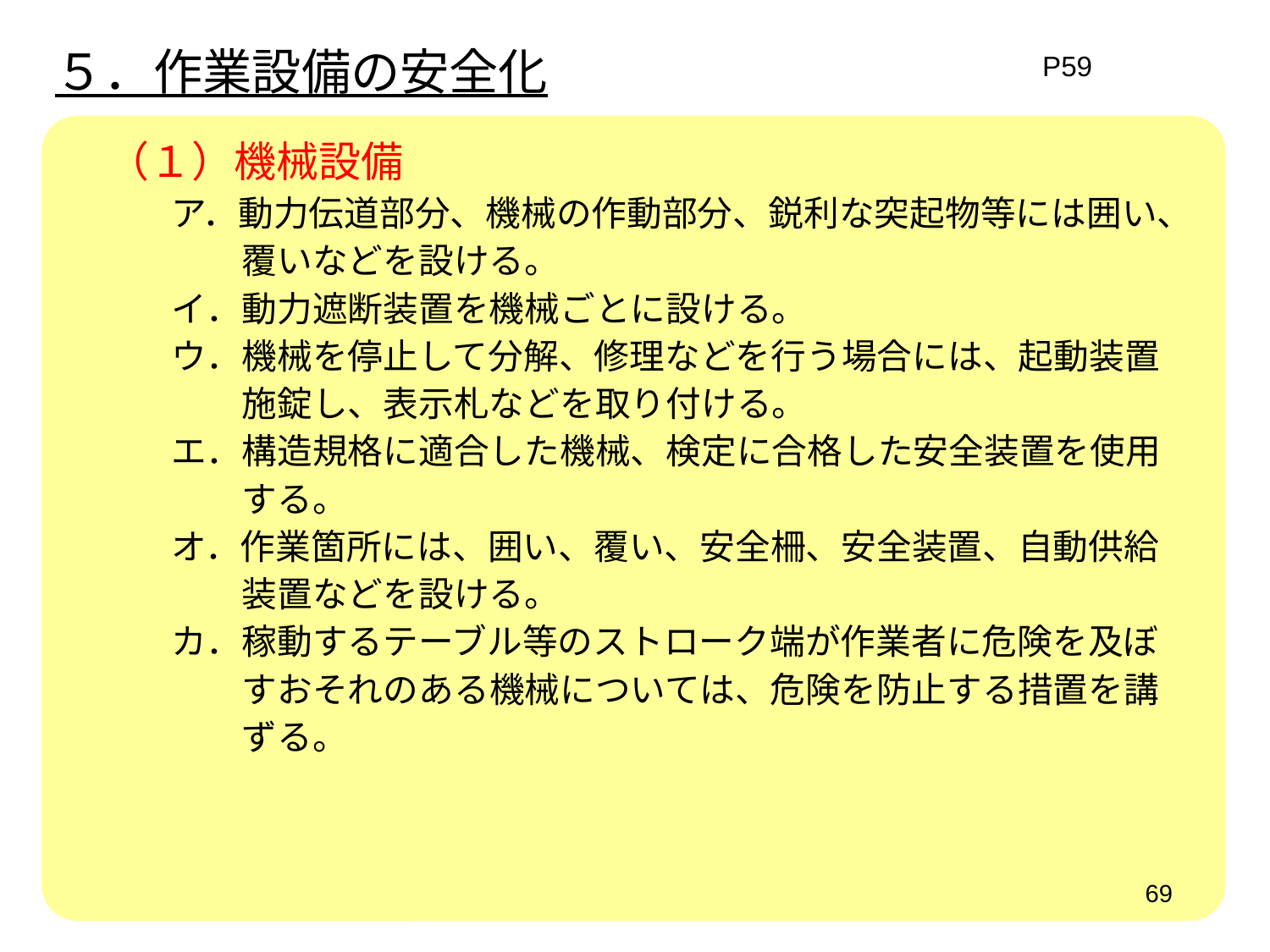

５．作業設備の安全化
P59
　（１）機械設備
　　　ア．動力伝道部分、機械の作動部分、鋭利な突起物等には囲い、
　　　　　覆いなどを設ける。
　　　イ．動力遮断装置を機械ごとに設ける。
　　　ウ．機械を停止して分解、修理などを行う場合には、起動装置
　　　　　施錠し、表示札などを取り付ける。
　　　エ．構造規格に適合した機械、検定に合格した安全装置を使用
　　　　　する。
　　　オ．作業箇所には、囲い、覆い、安全柵、安全装置、自動供給
　　　　　装置などを設ける。
　　　カ．稼動するテーブル等のストローク端が作業者に危険を及ぼ
　　　　　すおそれのある機械については、危険を防止する措置を講
　　　　　ずる。
69